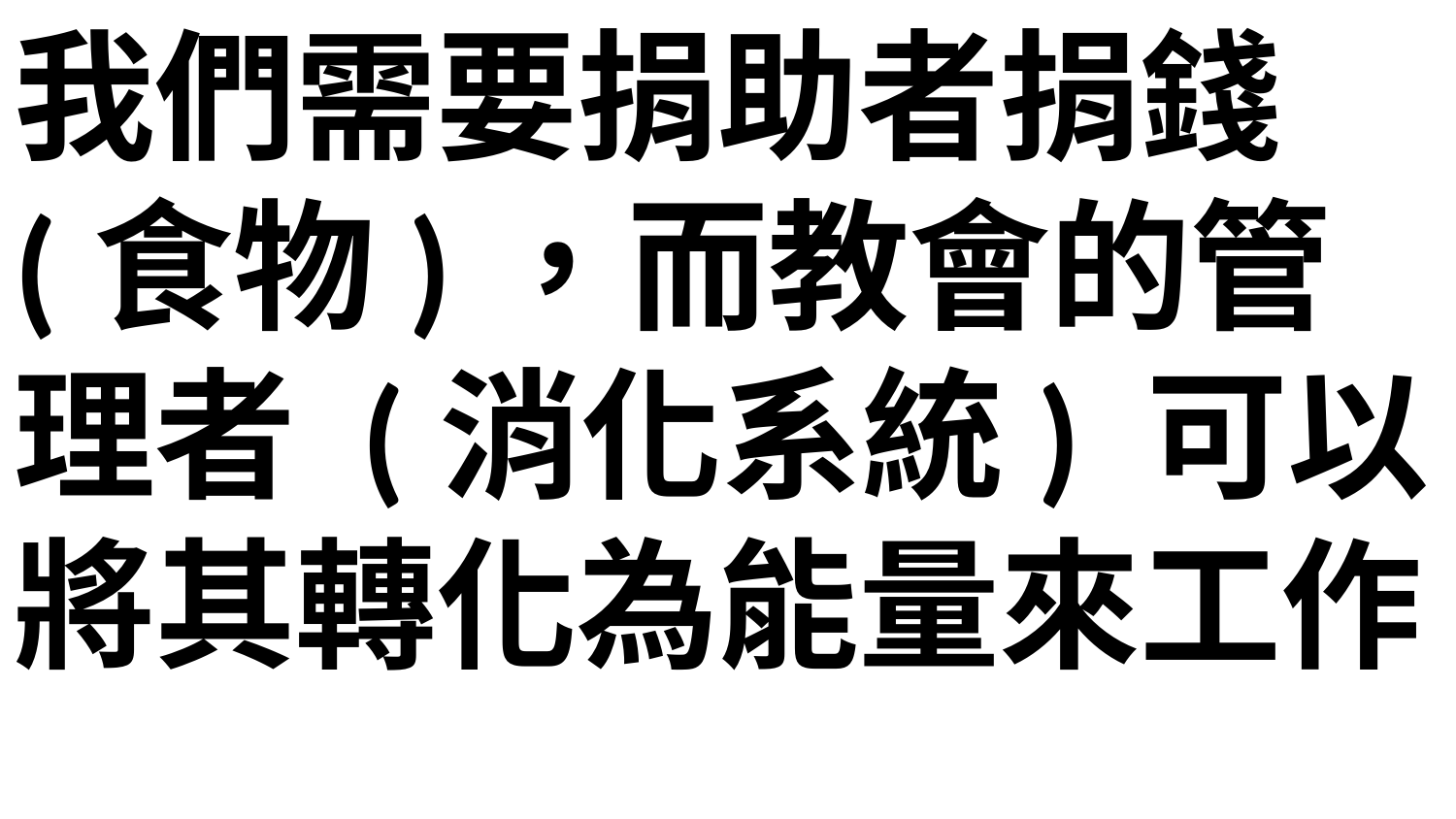

我們需要捐助者捐錢 (食物)，而教會的管理者 (消化系統) 可以將其轉化為能量來工作。